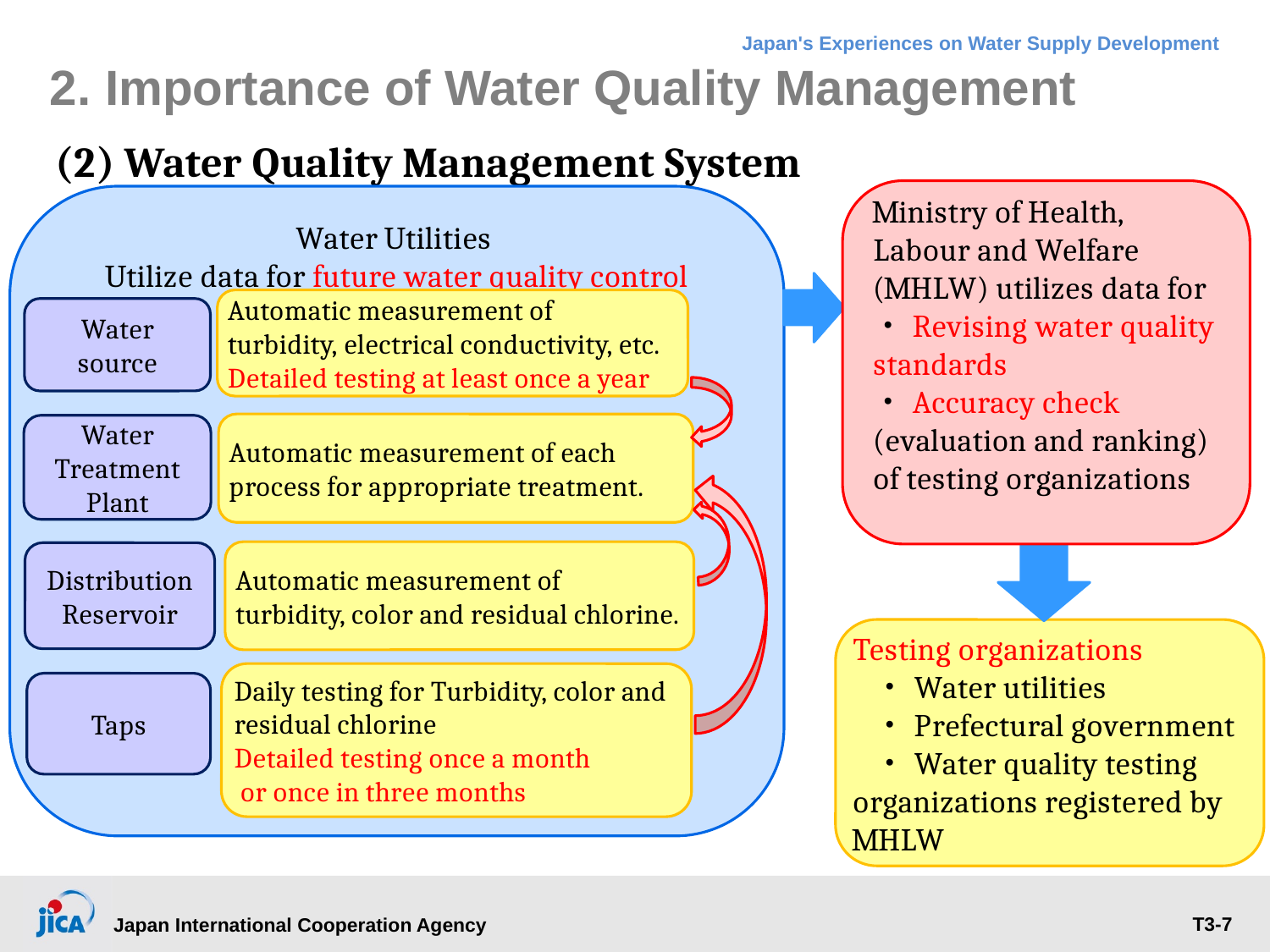

# 2. Importance of Water Quality Management
(2) Water Quality Management System
Ministry of Health, Labour and Welfare (MHLW) utilizes data for
・Revising water quality standards
・Accuracy check (evaluation and ranking) of testing organizations

Water Utilities
Utilize data for future water quality control

Automatic measurement of
turbidity, electrical conductivity, etc.
Detailed testing at least once a year
Water source

Automatic measurement of each process for appropriate treatment.
Water Treatment Plant

Automatic measurement of
turbidity, color and residual chlorine.
Distribution Reservoir

Testing organizations
  ・Water utilities
  ・Prefectural government
  ・Water quality testing organizations registered by MHLW
Daily testing for Turbidity, color and residual chlorine
Detailed testing once a month
 or once in three months
Taps